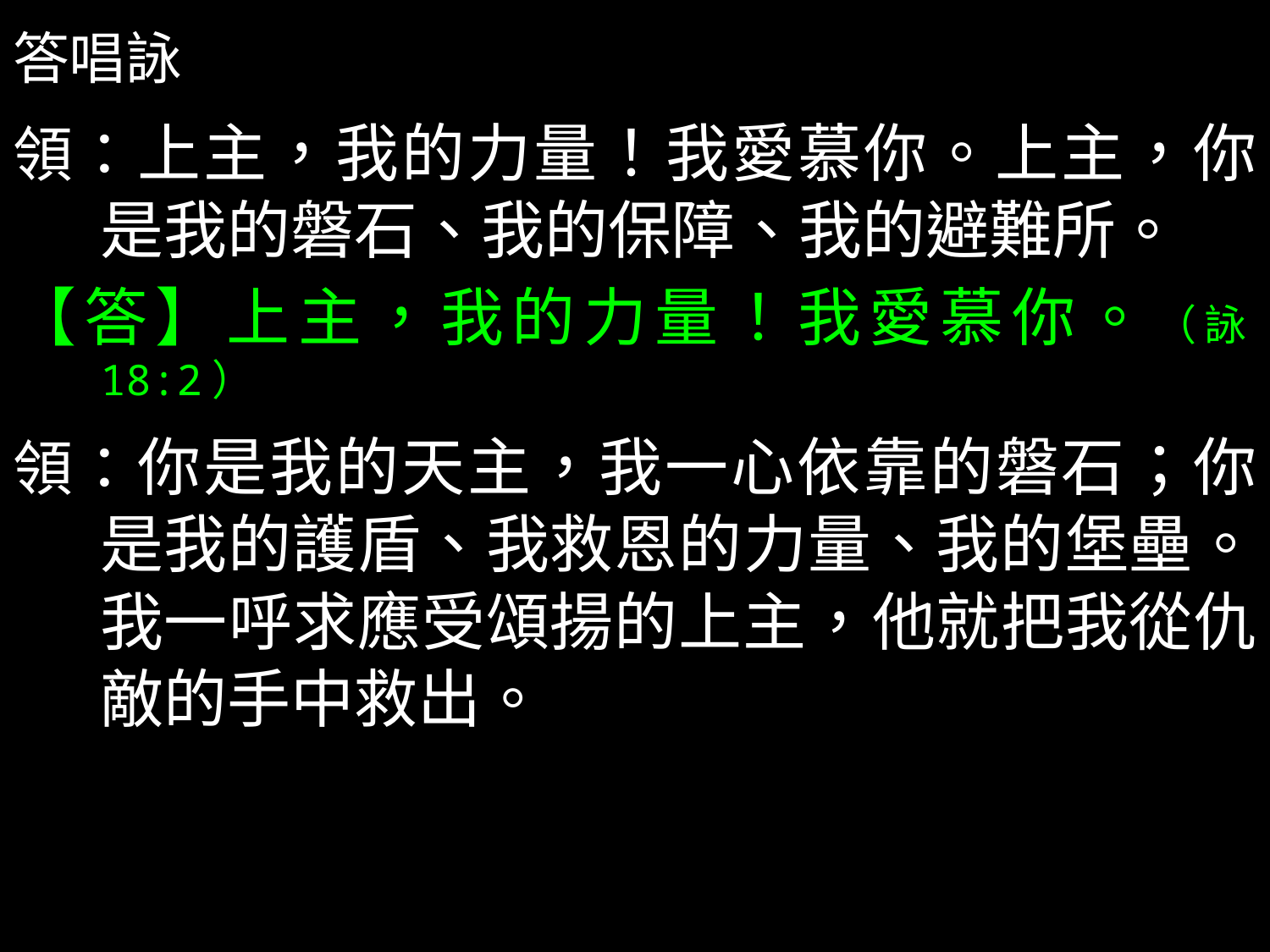

答唱詠
領：上主，我的力量！我愛慕你。上主，你是我的磐石、我的保障、我的避難所。
【答】上主，我的力量！我愛慕你。（詠18:2）
領：你是我的天主，我一心依靠的磐石；你是我的護盾、我救恩的力量、我的堡壘。我一呼求應受頌揚的上主，他就把我從仇敵的手中救出。